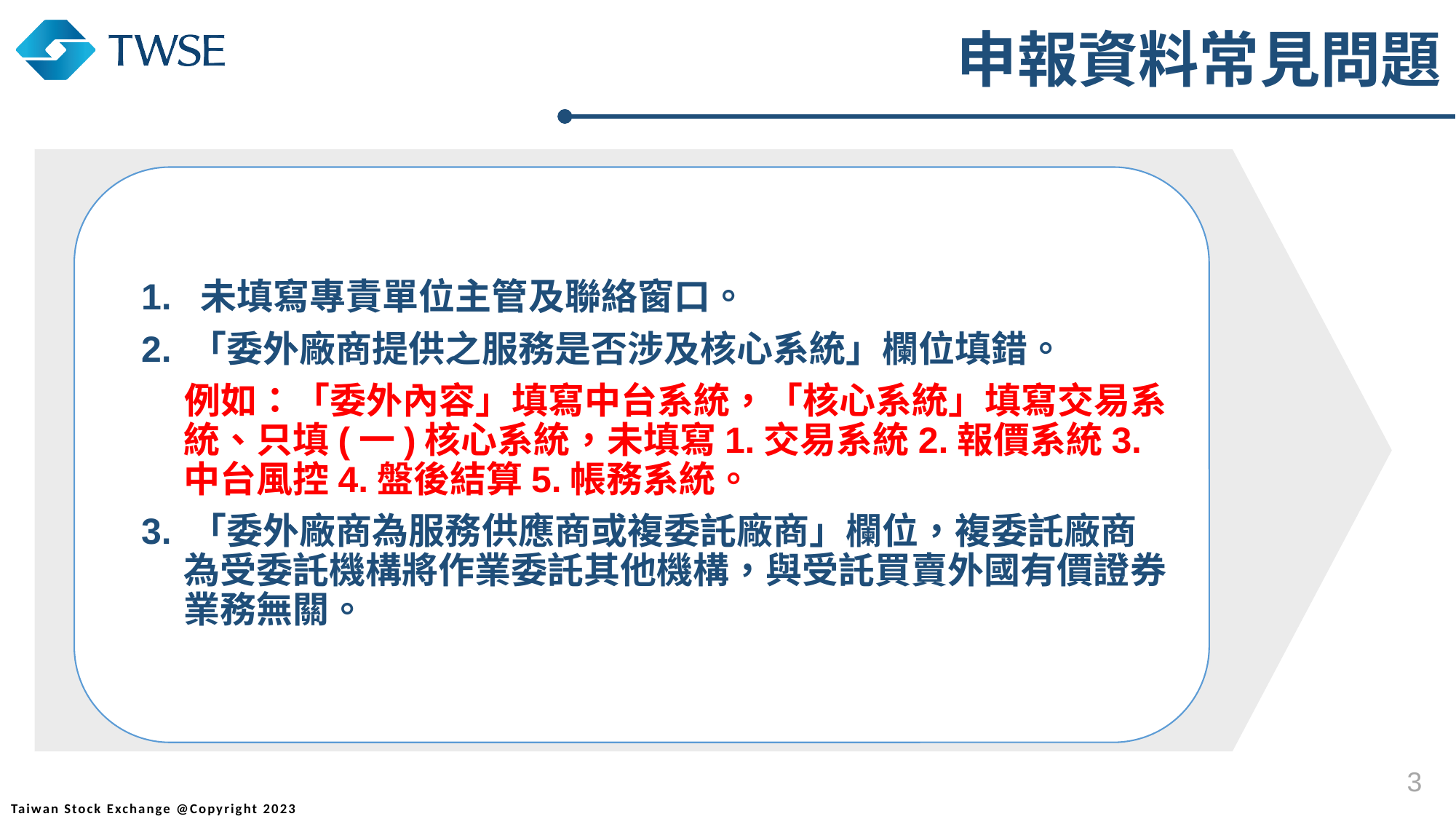

申報資料常見問題

1.  未填寫專責單位主管及聯絡窗口。
2. 「委外廠商提供之服務是否涉及核心系統」欄位填錯。
例如：「委外內容」填寫中台系統，「核心系統」填寫交易系統、只填(一)核心系統，未填寫1.交易系統2.報價系統3.中台風控4.盤後結算5.帳務系統。
3. 「委外廠商為服務供應商或複委託廠商」欄位，複委託廠商為受委託機構將作業委託其他機構，與受託買賣外國有價證券業務無關。
3